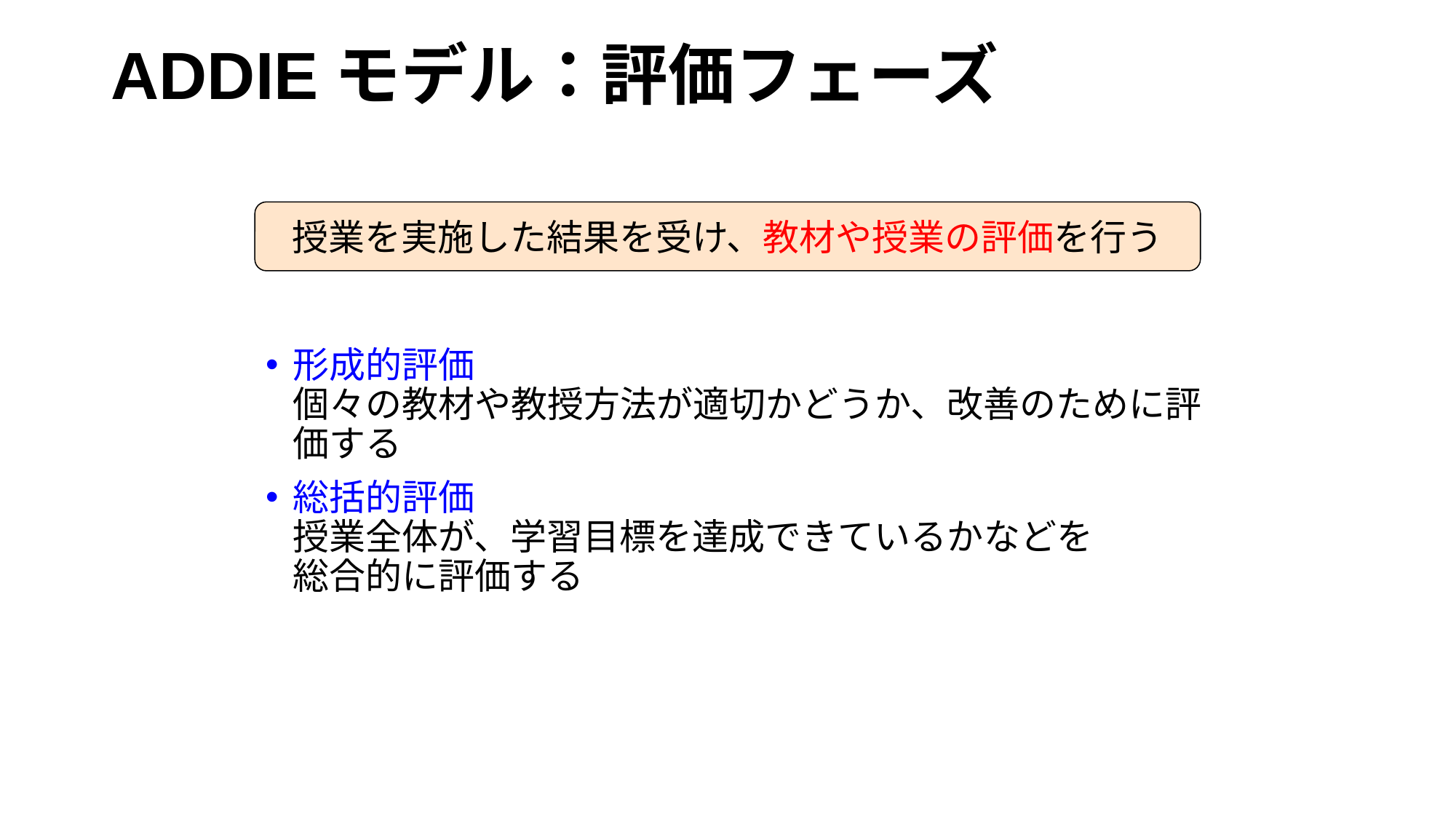

# ADDIEモデル：評価フェーズ
授業を実施した結果を受け、教材や授業の評価を行う
形成的評価
個々の教材や教授方法が適切かどうか、改善のために評価する
総括的評価
授業全体が、学習目標を達成できているかなどを
総合的に評価する